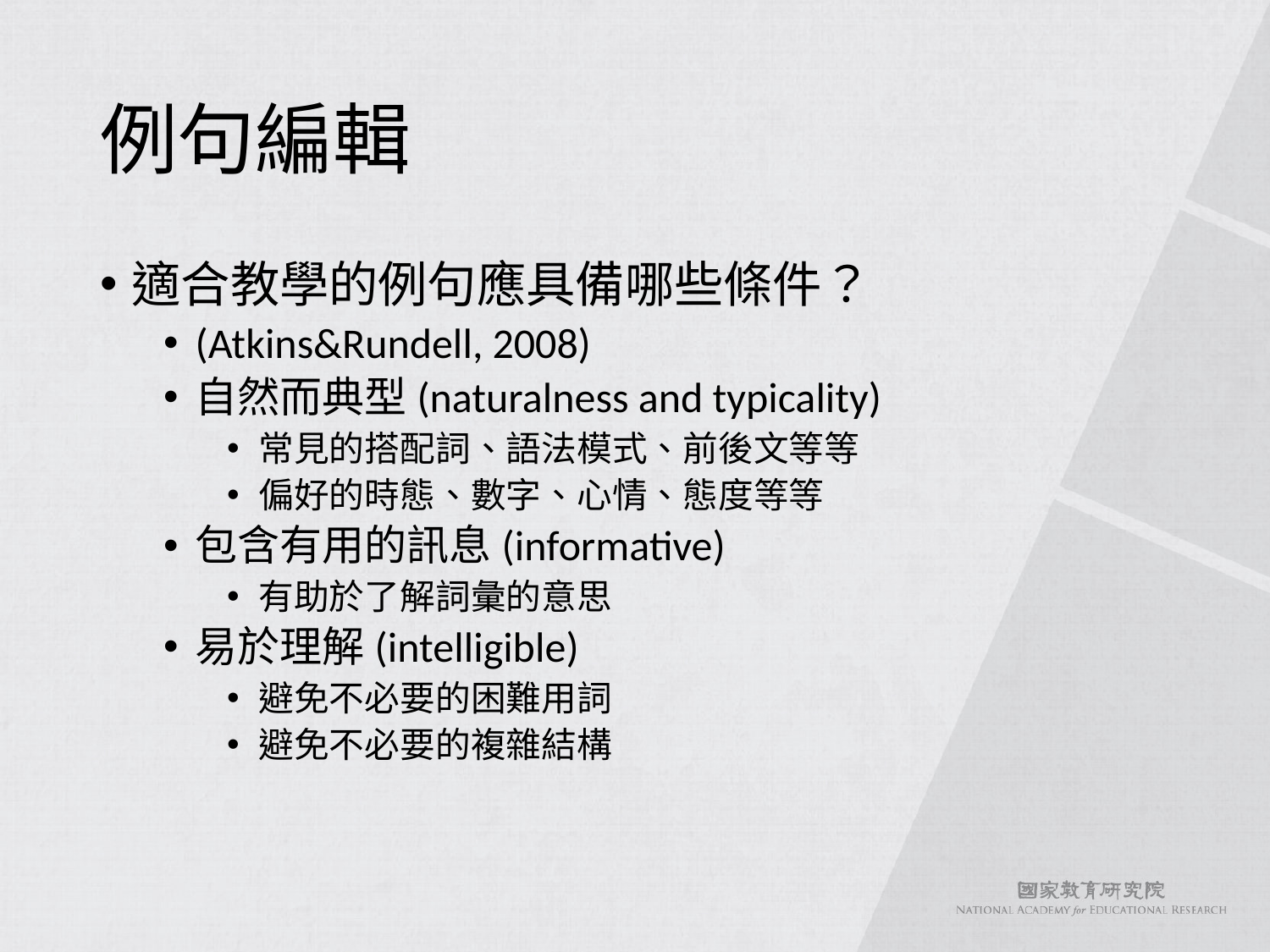

# 例句編輯
適合教學的例句應具備哪些條件？
(Atkins&Rundell, 2008)
自然而典型(naturalness and typicality)
常見的搭配詞、語法模式、前後文等等
偏好的時態、數字、心情、態度等等
包含有用的訊息(informative)
有助於了解詞彙的意思
易於理解(intelligible)
避免不必要的困難用詞
避免不必要的複雜結構